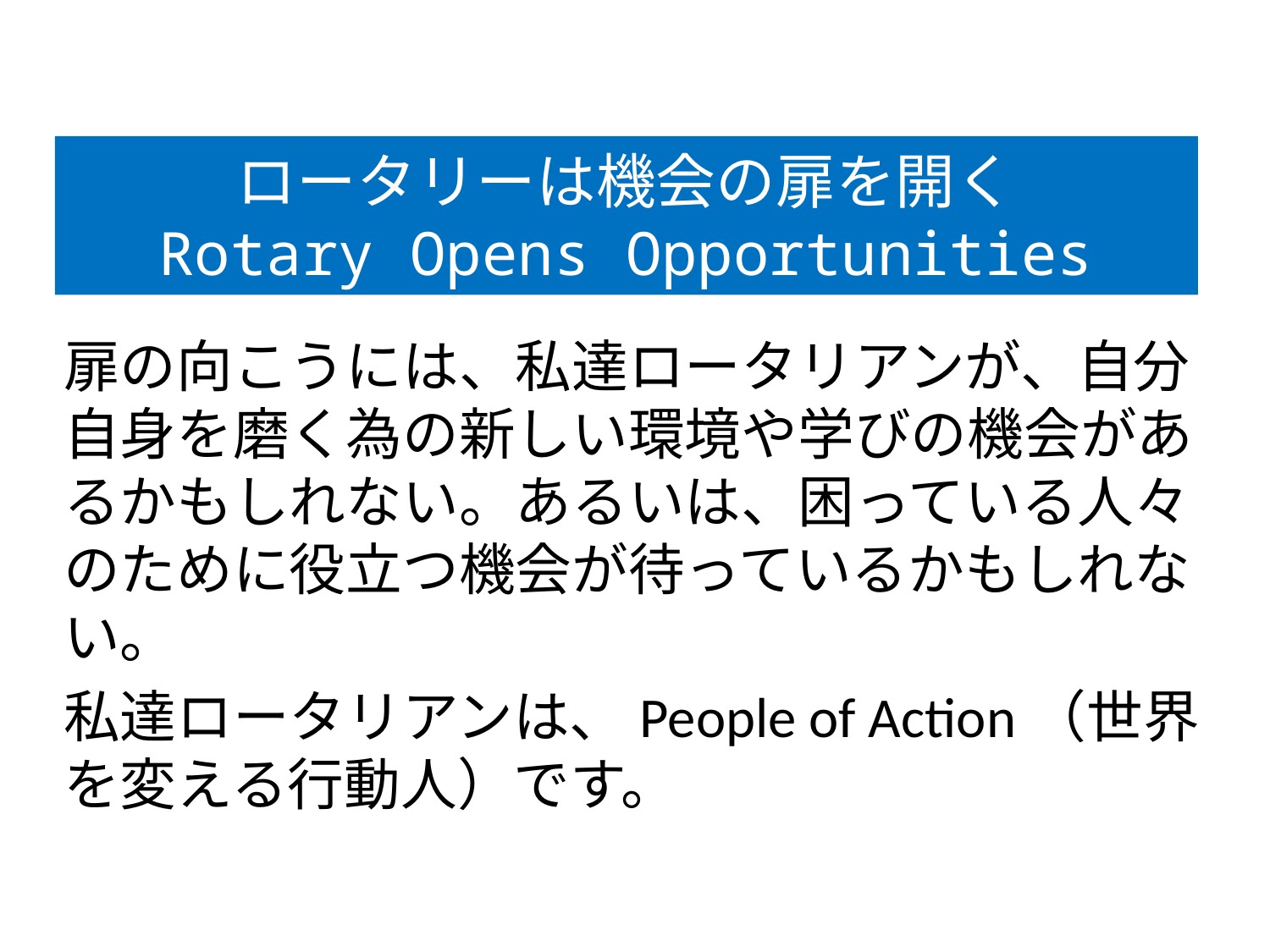

# ロータリーは機会の扉を開く Rotary Opens Opportunities
扉の向こうには、私達ロータリアンが、自分自身を磨く為の新しい環境や学びの機会があるかもしれない。あるいは、困っている人々のために役立つ機会が待っているかもしれない。
私達ロータリアンは、People of Action（世界を変える行動人）です。